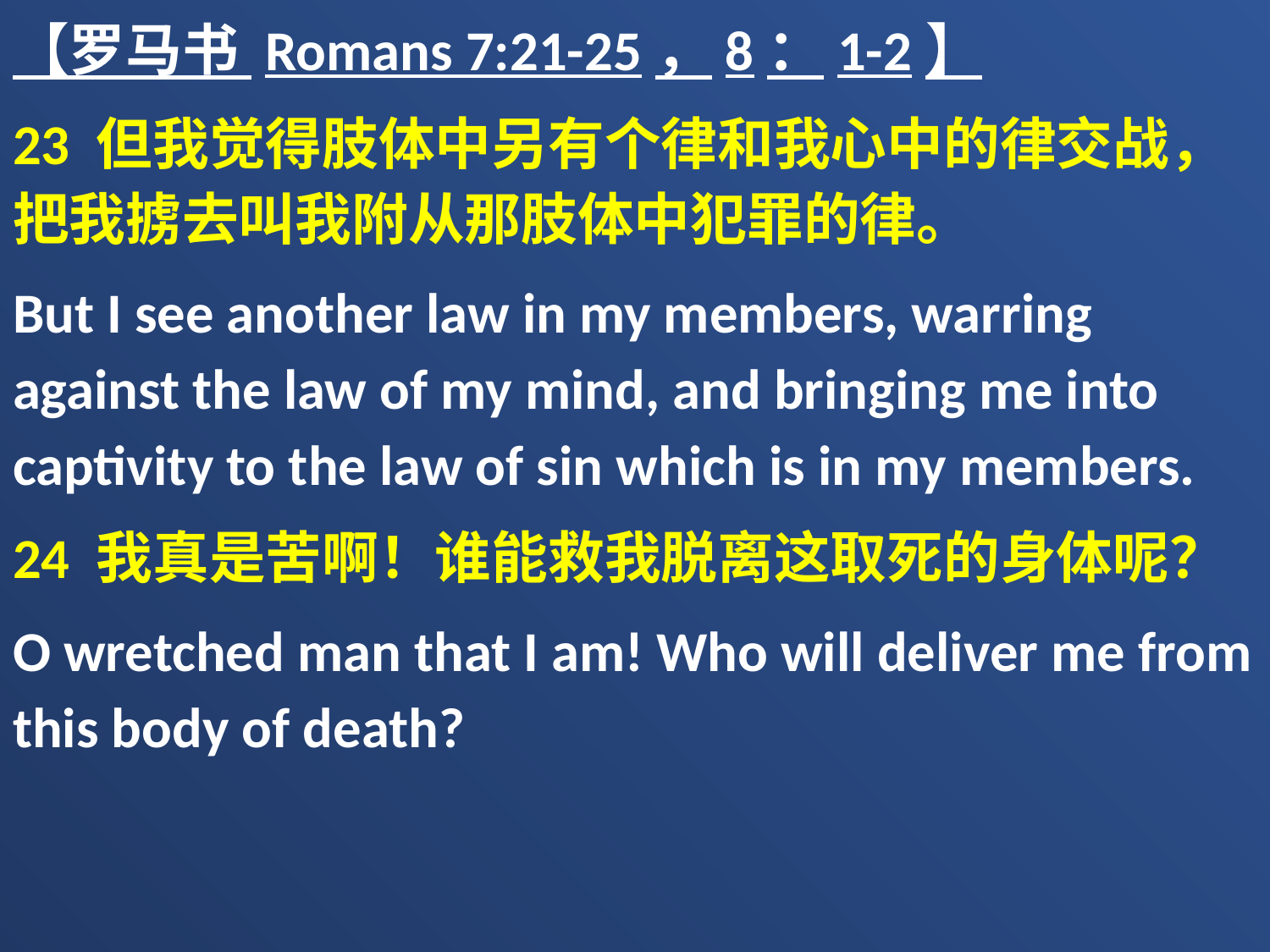

【罗马书 Romans 7:21-25，8：1-2】
23 但我觉得肢体中另有个律和我心中的律交战，把我掳去叫我附从那肢体中犯罪的律。
But I see another law in my members, warring against the law of my mind, and bringing me into captivity to the law of sin which is in my members.
24 我真是苦啊！谁能救我脱离这取死的身体呢？
O wretched man that I am! Who will deliver me from this body of death?